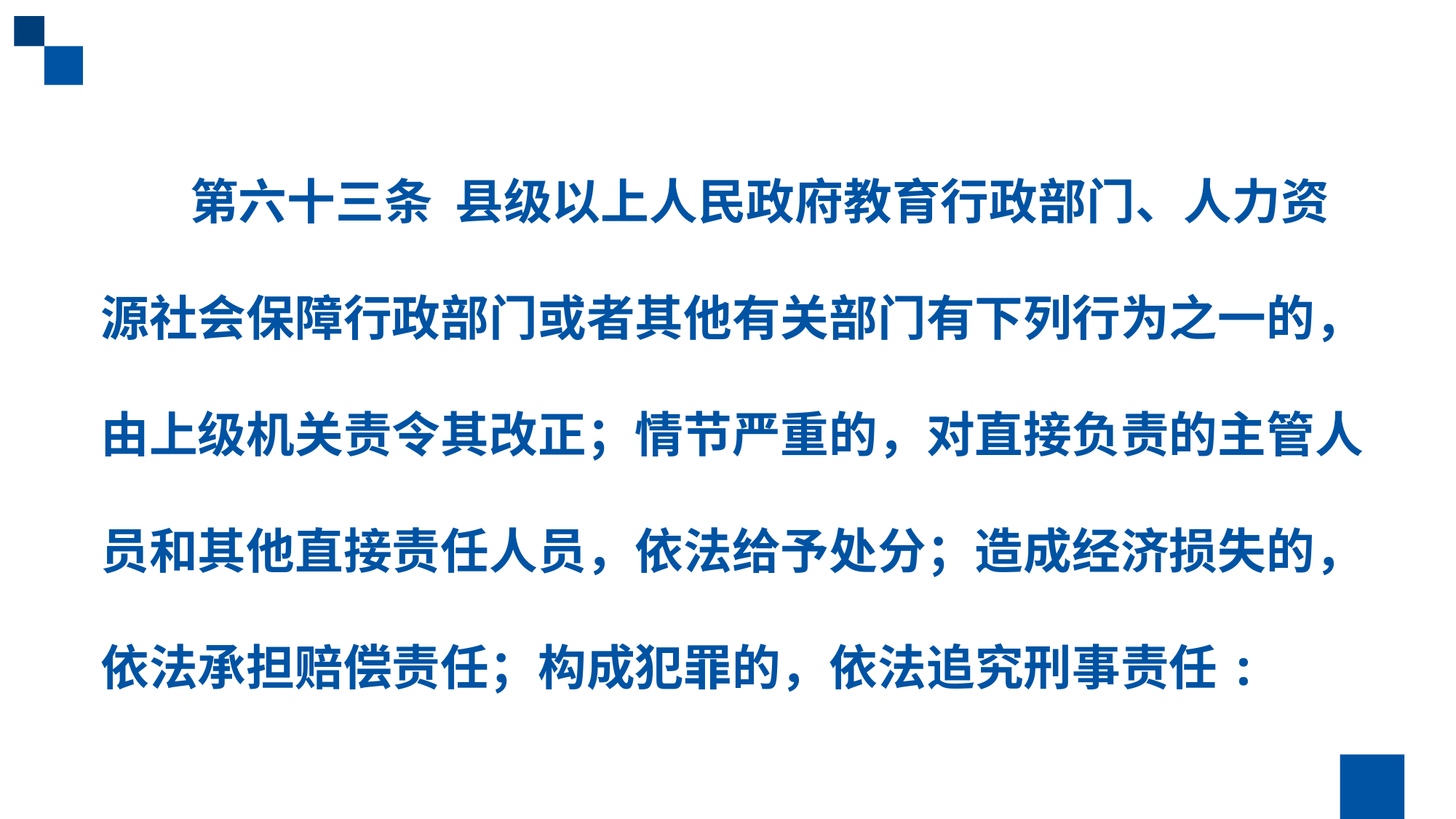

第六十三条  县级以上人民政府教育行政部门、人力资源社会保障行政部门或者其他有关部门有下列行为之一的，由上级机关责令其改正；情节严重的，对直接负责的主管人员和其他直接责任人员，依法给予处分；造成经济损失的，依法承担赔偿责任；构成犯罪的，依法追究刑事责任:

38